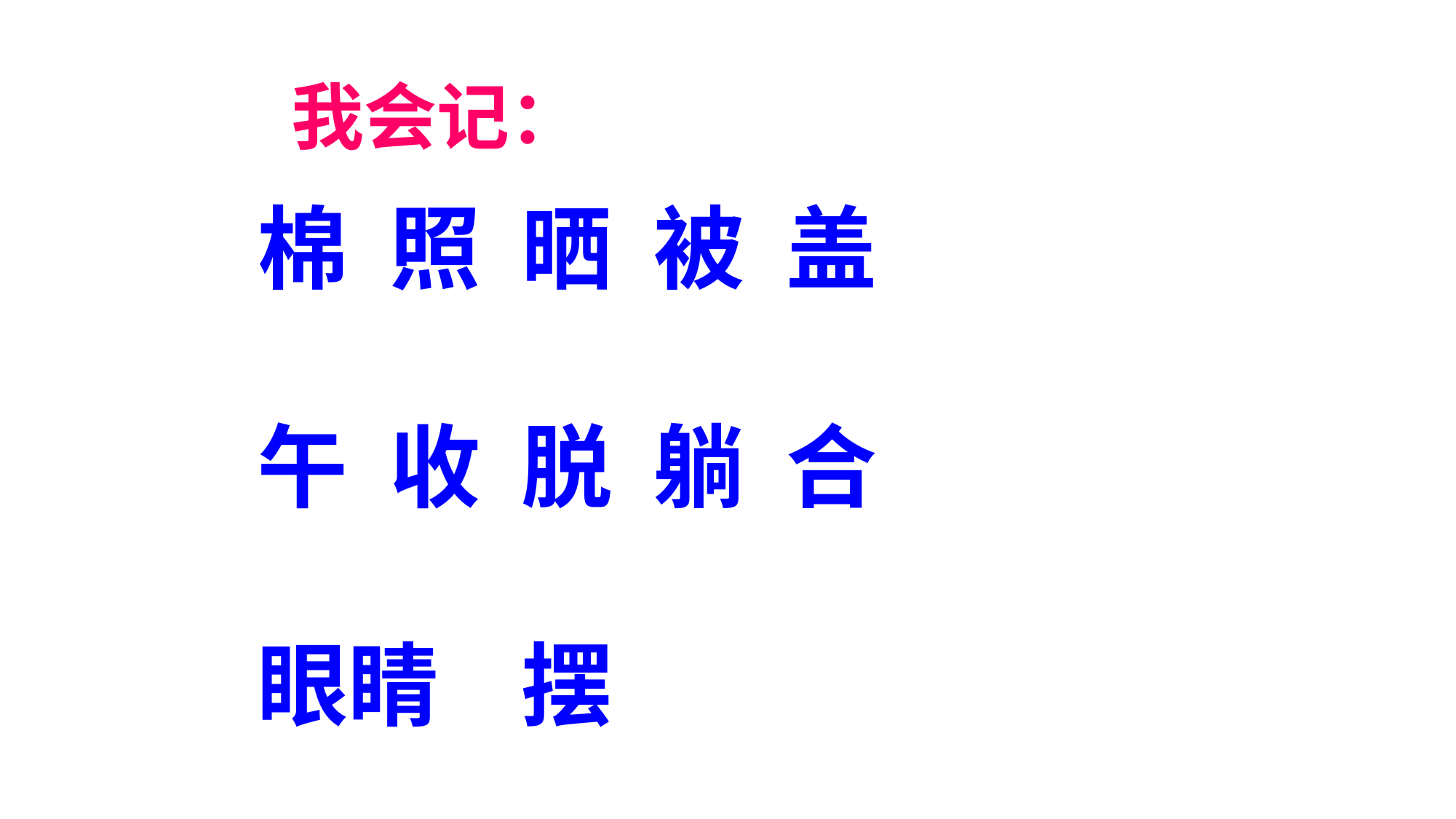

我会记：
棉  照  晒  被  盖

午  收  脱  躺  合

眼睛    摆